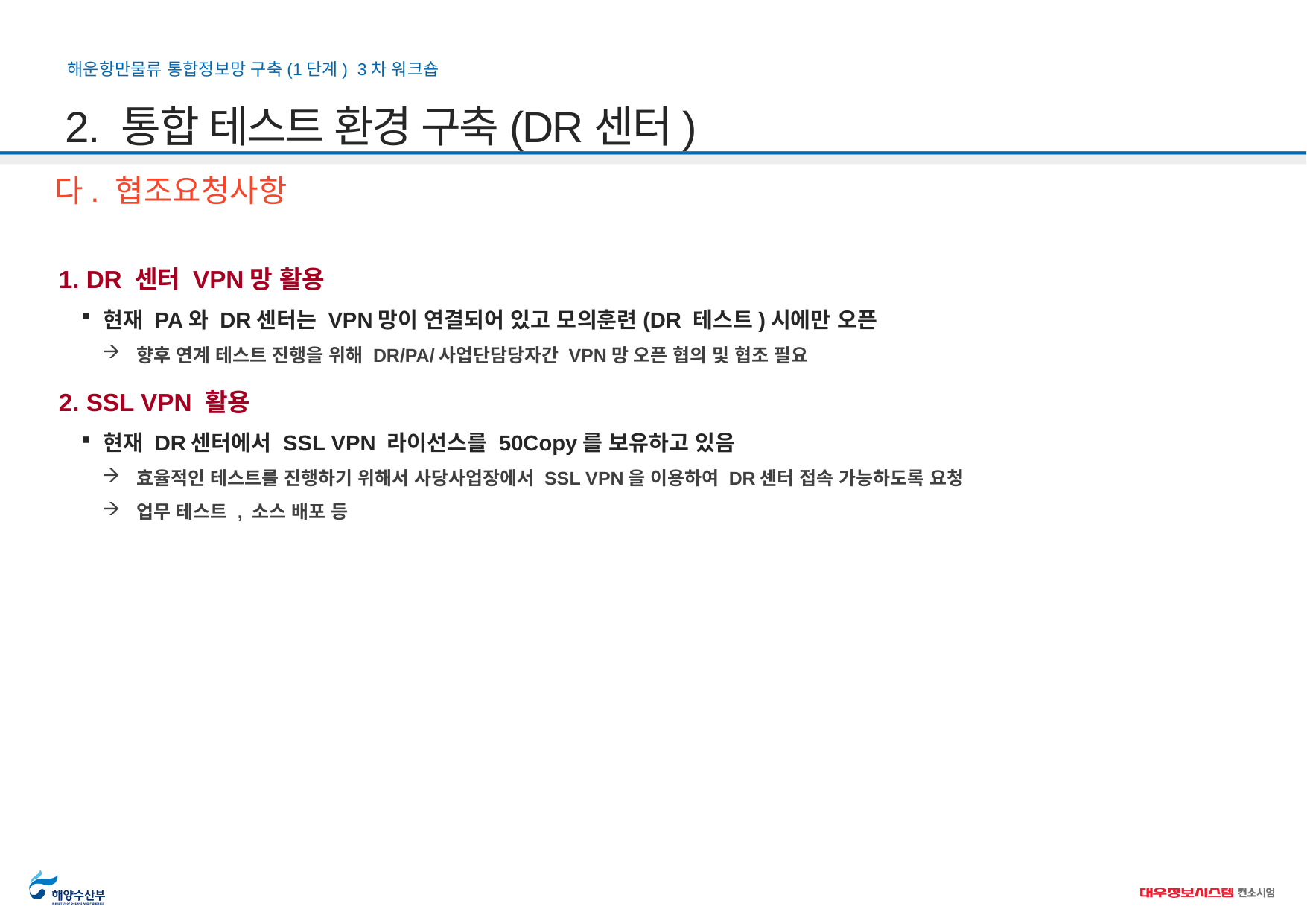

2. 통합 테스트 환경 구축(DR센터)
다. 협조요청사항
1. DR 센터 VPN망 활용
 현재 PA와 DR센터는 VPN망이 연결되어 있고 모의훈련(DR 테스트)시에만 오픈
향후 연계 테스트 진행을 위해 DR/PA/사업단담당자간 VPN망 오픈 협의 및 협조 필요
2. SSL VPN 활용
 현재 DR센터에서 SSL VPN 라이선스를 50Copy를 보유하고 있음
효율적인 테스트를 진행하기 위해서 사당사업장에서 SSL VPN을 이용하여 DR센터 접속 가능하도록 요청
업무 테스트 , 소스 배포 등